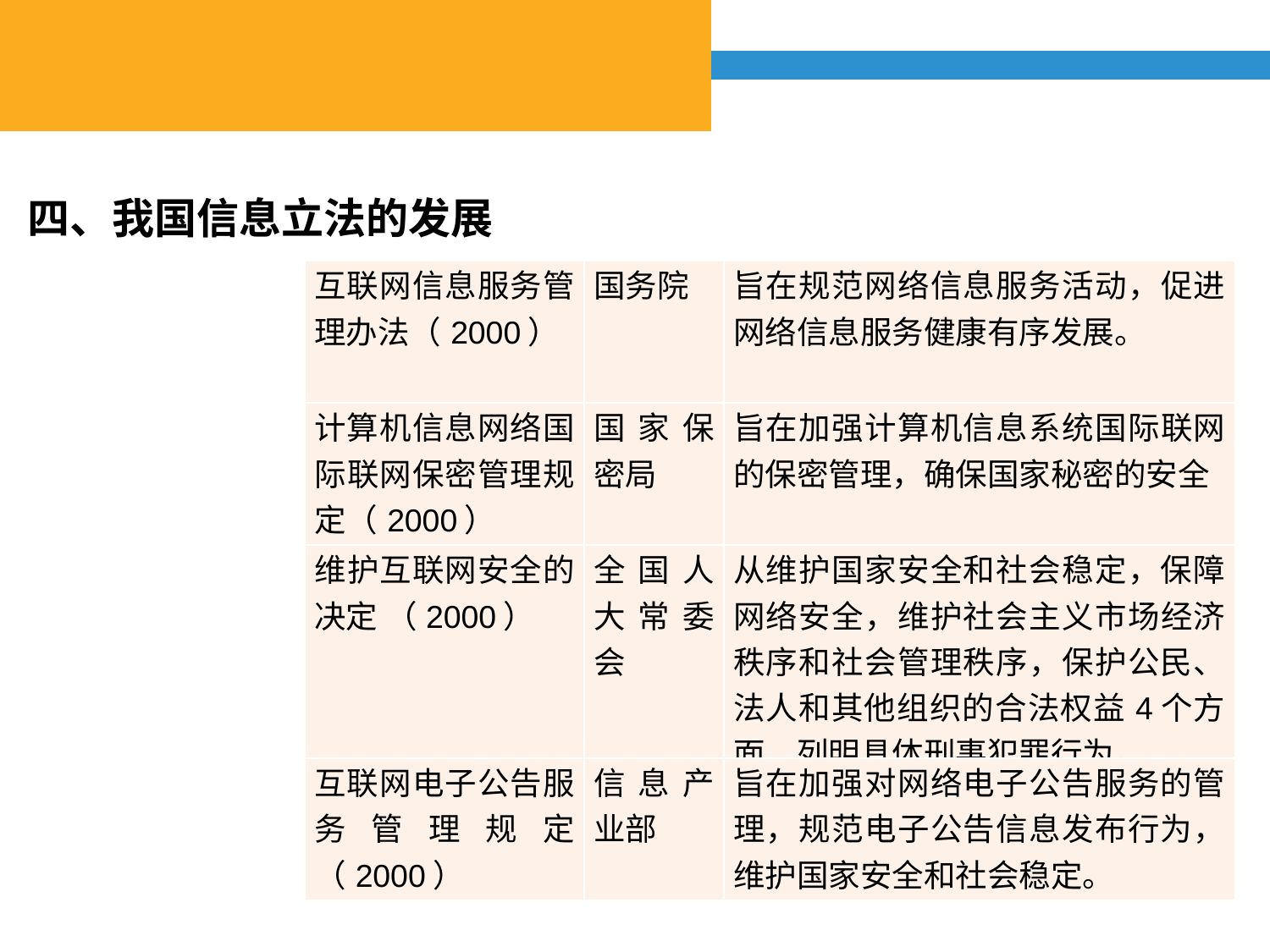

四、我国信息立法的发展
| 互联网信息服务管理办法（2000） | 国务院 | 旨在规范网络信息服务活动，促进网络信息服务健康有序发展。 |
| --- | --- | --- |
| 计算机信息网络国际联网保密管理规定（2000） | 国家保密局 | 旨在加强计算机信息系统国际联网的保密管理，确保国家秘密的安全 |
| 维护互联网安全的决定 （2000） | 全国人大常委会 | 从维护国家安全和社会稳定，保障网络安全，维护社会主义市场经济秩序和社会管理秩序，保护公民、法人和其他组织的合法权益4个方面，列明具体刑事犯罪行为。 |
| 互联网电子公告服务管理规定（2000） | 信息产业部 | 旨在加强对网络电子公告服务的管理，规范电子公告信息发布行为，维护国家安全和社会稳定。 |